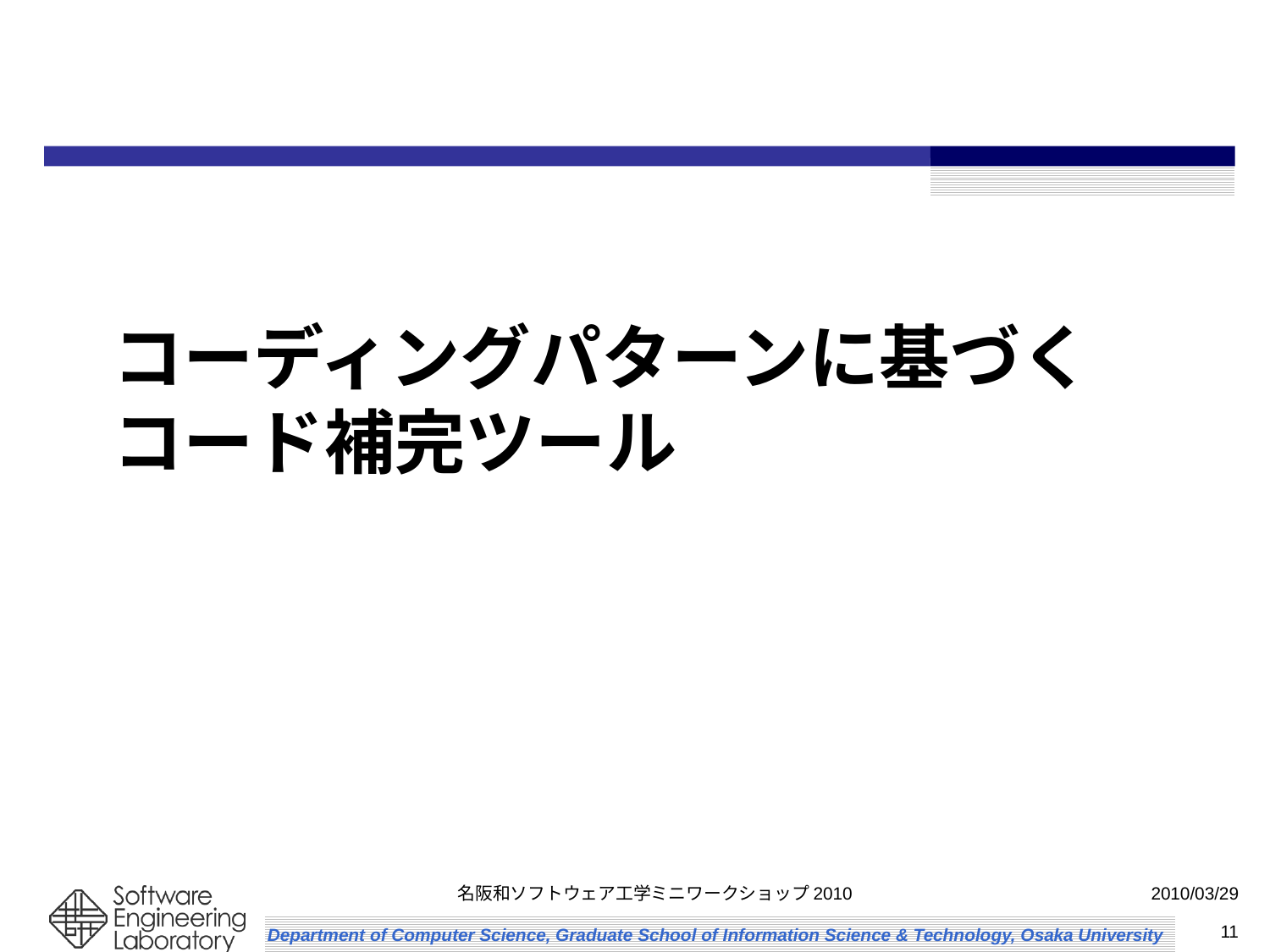

# コーディングパターンに基づく コード補完ツール

名阪和ソフトウェア工学ミニワークショップ2010
2010/03/29
11